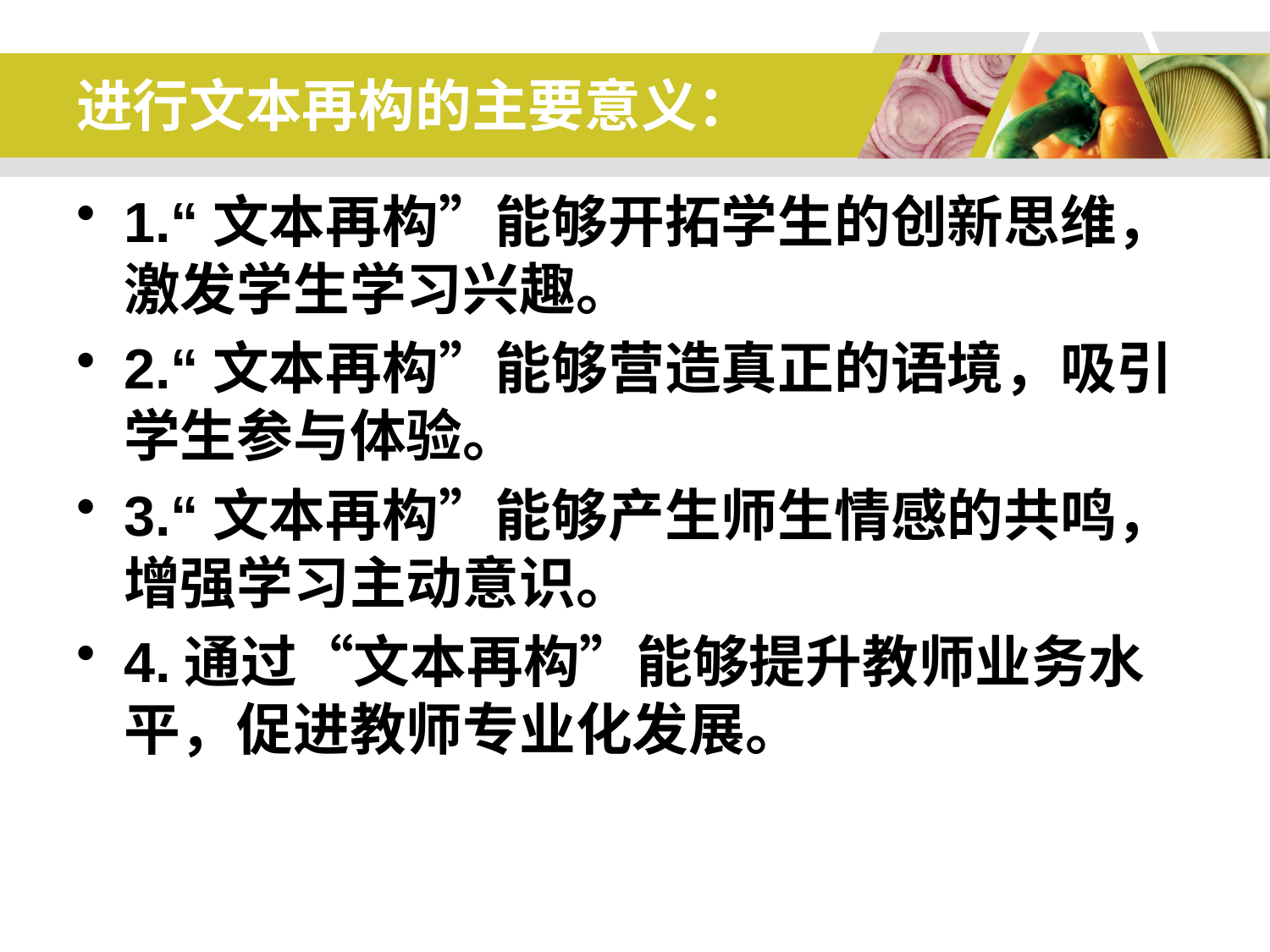

进行文本再构的主要意义：
1.“文本再构”能够开拓学生的创新思维，激发学生学习兴趣。
2.“文本再构”能够营造真正的语境，吸引学生参与体验。
3.“文本再构”能够产生师生情感的共鸣，增强学习主动意识。
4.通过“文本再构”能够提升教师业务水平，促进教师专业化发展。